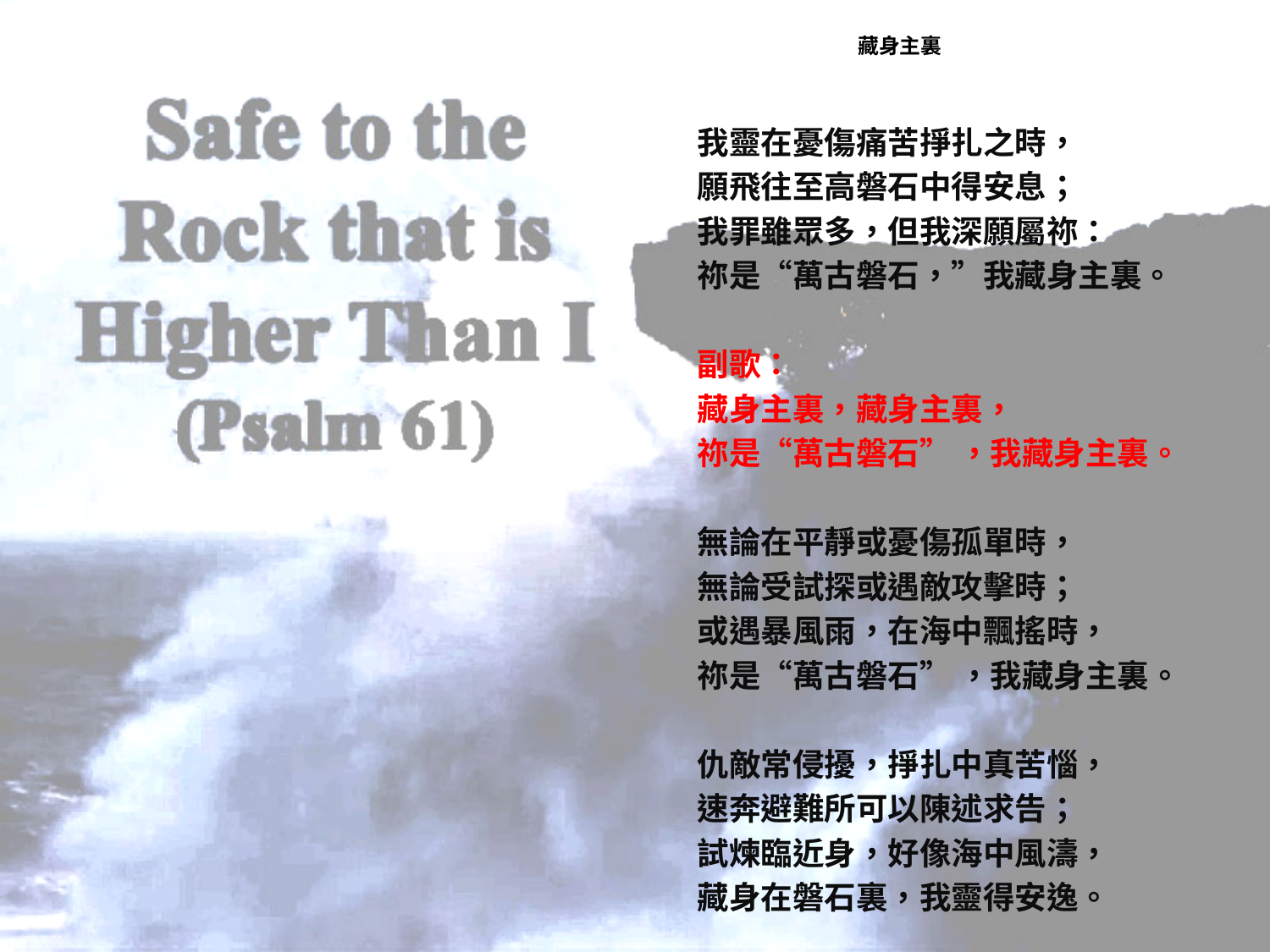

# 藏身主裏
我靈在憂傷痛苦掙扎之時，
願飛往至高磐石中得安息；
我罪雖眾多，但我深願屬祢：
祢是“萬古磐石，”我藏身主裏。

副歌：
藏身主裏，藏身主裏，
祢是“萬古磐石” ，我藏身主裏。

無論在平靜或憂傷孤單時，
無論受試探或遇敵攻擊時；
或遇暴風雨，在海中飄搖時，
祢是“萬古磐石” ，我藏身主裏。

仇敵常侵擾，掙扎中真苦惱，
速奔避難所可以陳述求告；
試煉臨近身，好像海中風濤，
藏身在磐石裏，我靈得安逸。